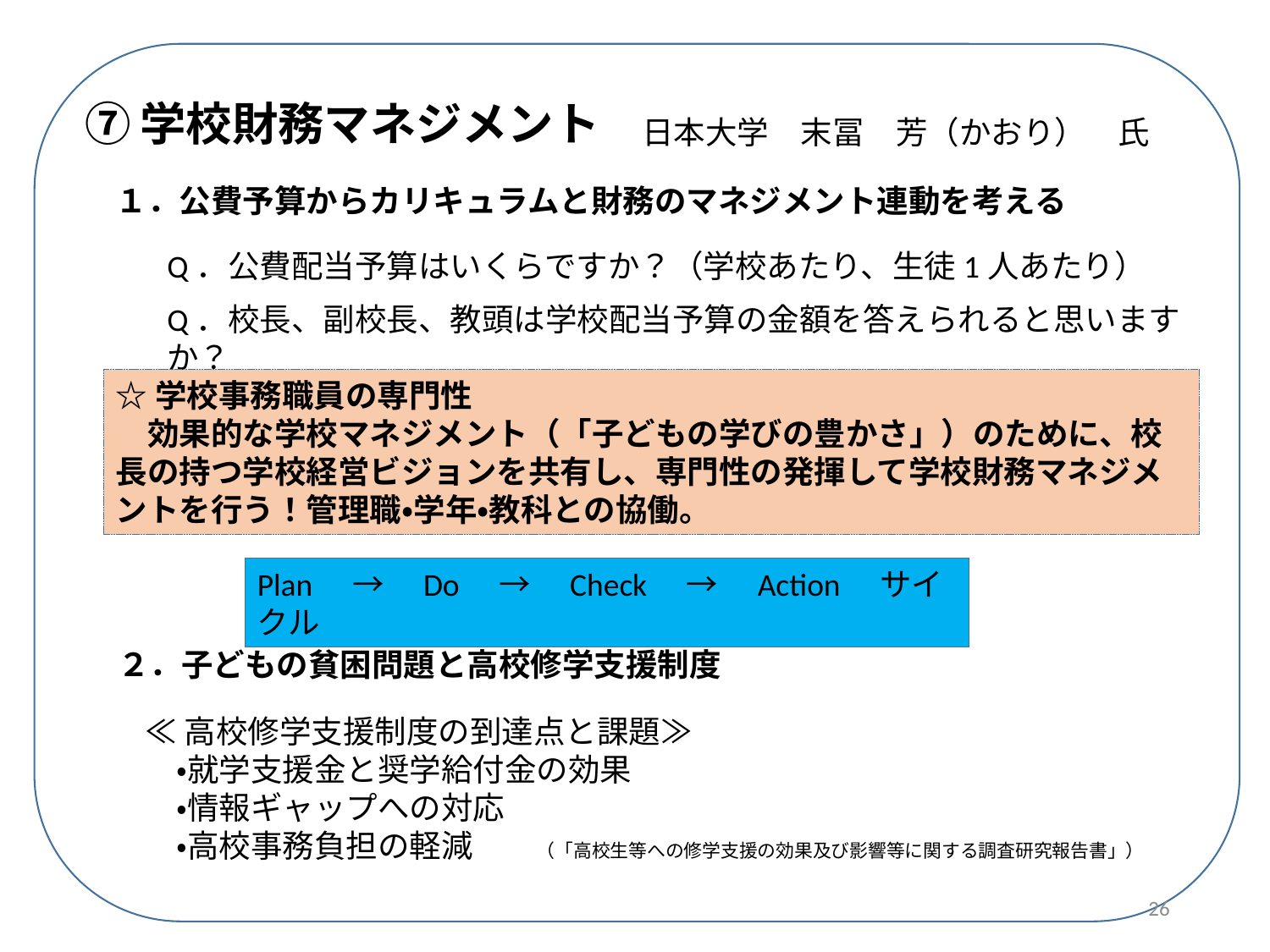

⑦学校財務マネジメント
日本大学　末冨　芳（かおり）　氏
１．公費予算からカリキュラムと財務のマネジメント連動を考える
Q．公費配当予算はいくらですか？（学校あたり、生徒1人あたり）
Q．校長、副校長、教頭は学校配当予算の金額を答えられると思いますか？

☆学校事務職員の専門性
　効果的な学校マネジメント（「子どもの学びの豊かさ」）のために、校長の持つ学校経営ビジョンを共有し、専門性の発揮して学校財務マネジメントを行う！管理職・学年・教科との協働。
Plan　→　Do　→　Check　→　Action　サイクル
２．子どもの貧困問題と高校修学支援制度
≪高校修学支援制度の到達点と課題≫
　・就学支援金と奨学給付金の効果
　・情報ギャップへの対応
　・高校事務負担の軽減　　（「高校生等への修学支援の効果及び影響等に関する調査研究報告書」）
26